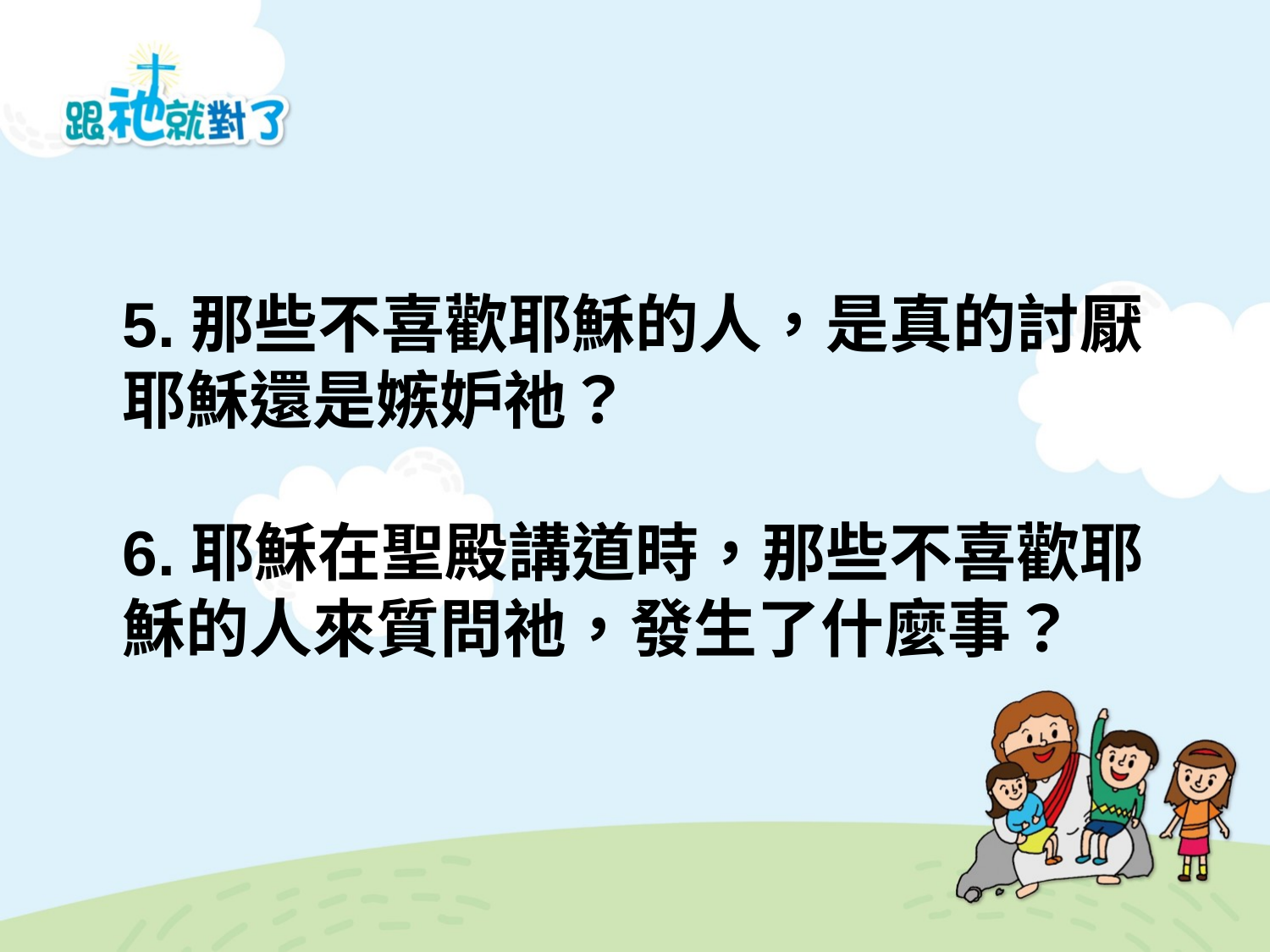

5.那些不喜歡耶穌的人，是真的討厭耶穌還是嫉妒祂？

6.耶穌在聖殿講道時，那些不喜歡耶穌的人來質問祂，發生了什麼事？